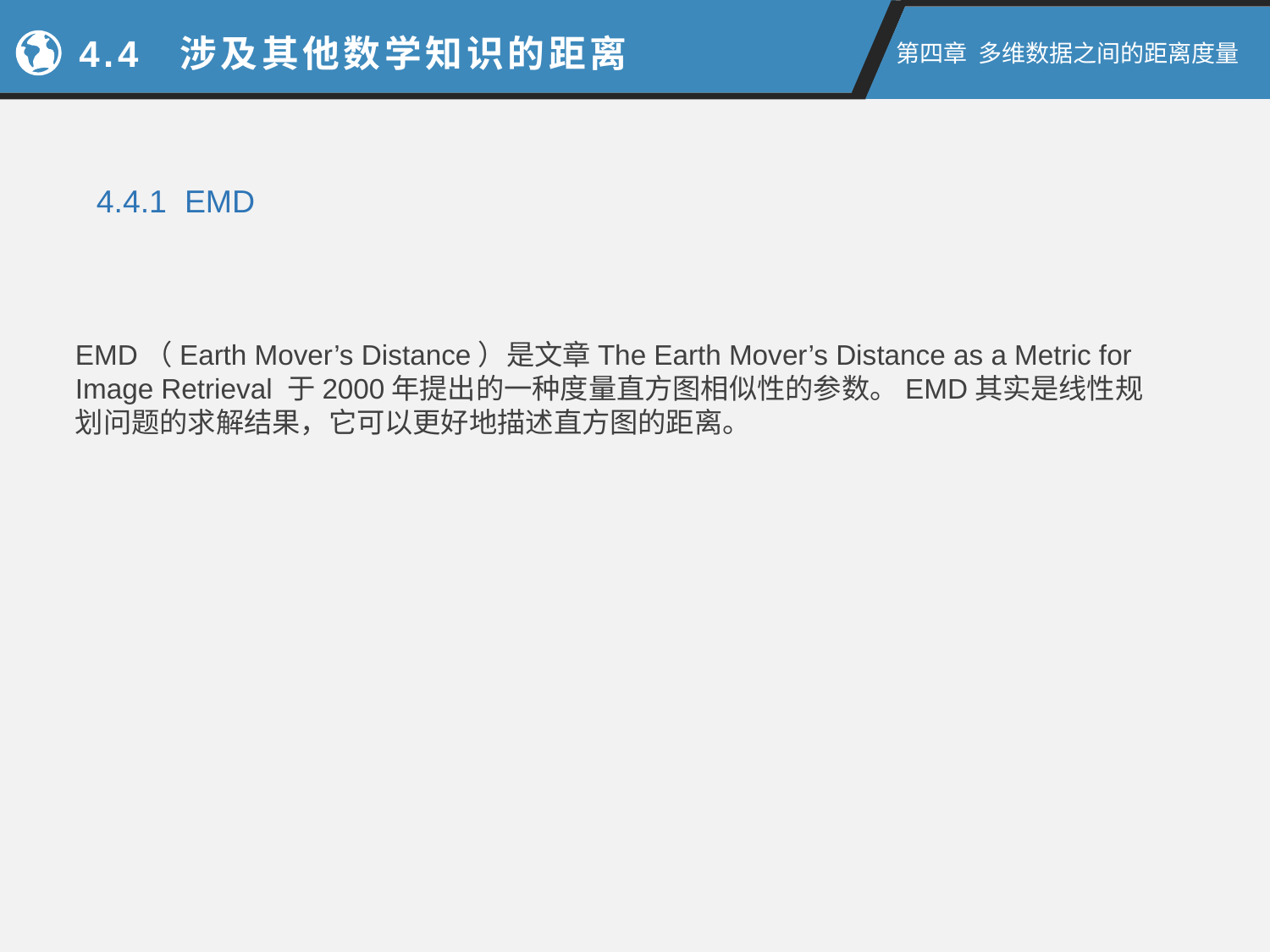

4.4  涉及其他数学知识的距离

第四章  多维数据之间的距离度量
4.4.1  EMD
EMD（Earth Mover’s Distance）是文章The Earth Mover’s Distance as a Metric for Image Retrieval 于2000年提出的一种度量直方图相似性的参数。EMD其实是线性规划问题的求解结果，它可以更好地描述直方图的距离。